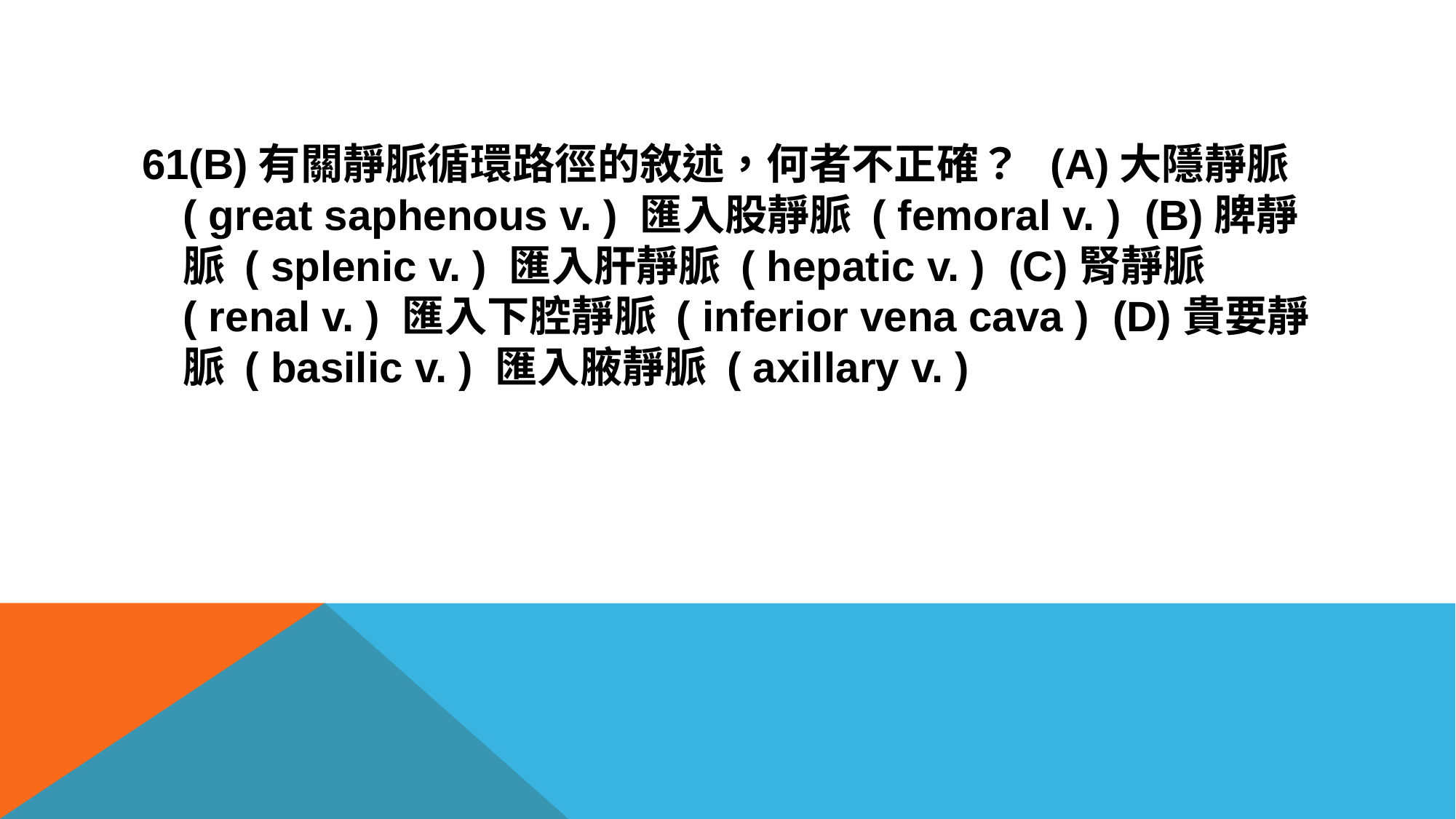

#
61(B)有關靜脈循環路徑的敘述，何者不正確？  (A)大隱靜脈 ( great saphenous v. ) 匯入股靜脈 ( femoral v. )  (B)脾靜脈 ( splenic v. ) 匯入肝靜脈 ( hepatic v. )  (C)腎靜脈 ( renal v. ) 匯入下腔靜脈 ( inferior vena cava )  (D)貴要靜脈 ( basilic v. ) 匯入腋靜脈 ( axillary v. )